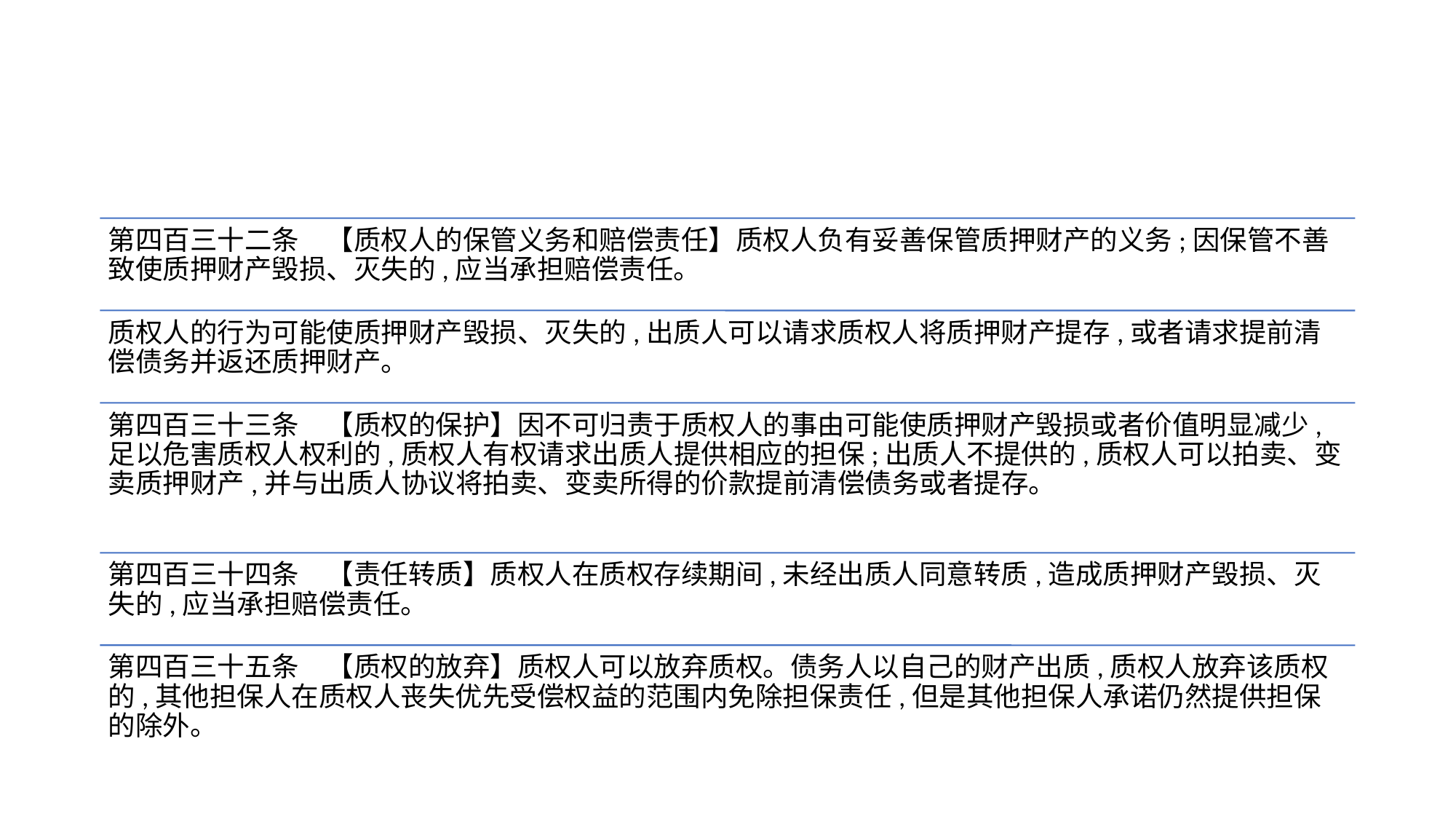

第四百三十二条　【质权人的保管义务和赔偿责任】质权人负有妥善保管质押财产的义务;因保管不善致使质押财产毁损、灭失的,应当承担赔偿责任。
质权人的行为可能使质押财产毁损、灭失的,出质人可以请求质权人将质押财产提存,或者请求提前清偿债务并返还质押财产。
第四百三十三条　【质权的保护】因不可归责于质权人的事由可能使质押财产毁损或者价值明显减少,足以危害质权人权利的,质权人有权请求出质人提供相应的担保;出质人不提供的,质权人可以拍卖、变卖质押财产,并与出质人协议将拍卖、变卖所得的价款提前清偿债务或者提存。
第四百三十四条　【责任转质】质权人在质权存续期间,未经出质人同意转质,造成质押财产毁损、灭失的,应当承担赔偿责任。
第四百三十五条　【质权的放弃】质权人可以放弃质权。债务人以自己的财产出质,质权人放弃该质权的,其他担保人在质权人丧失优先受偿权益的范围内免除担保责任,但是其他担保人承诺仍然提供担保的除外。